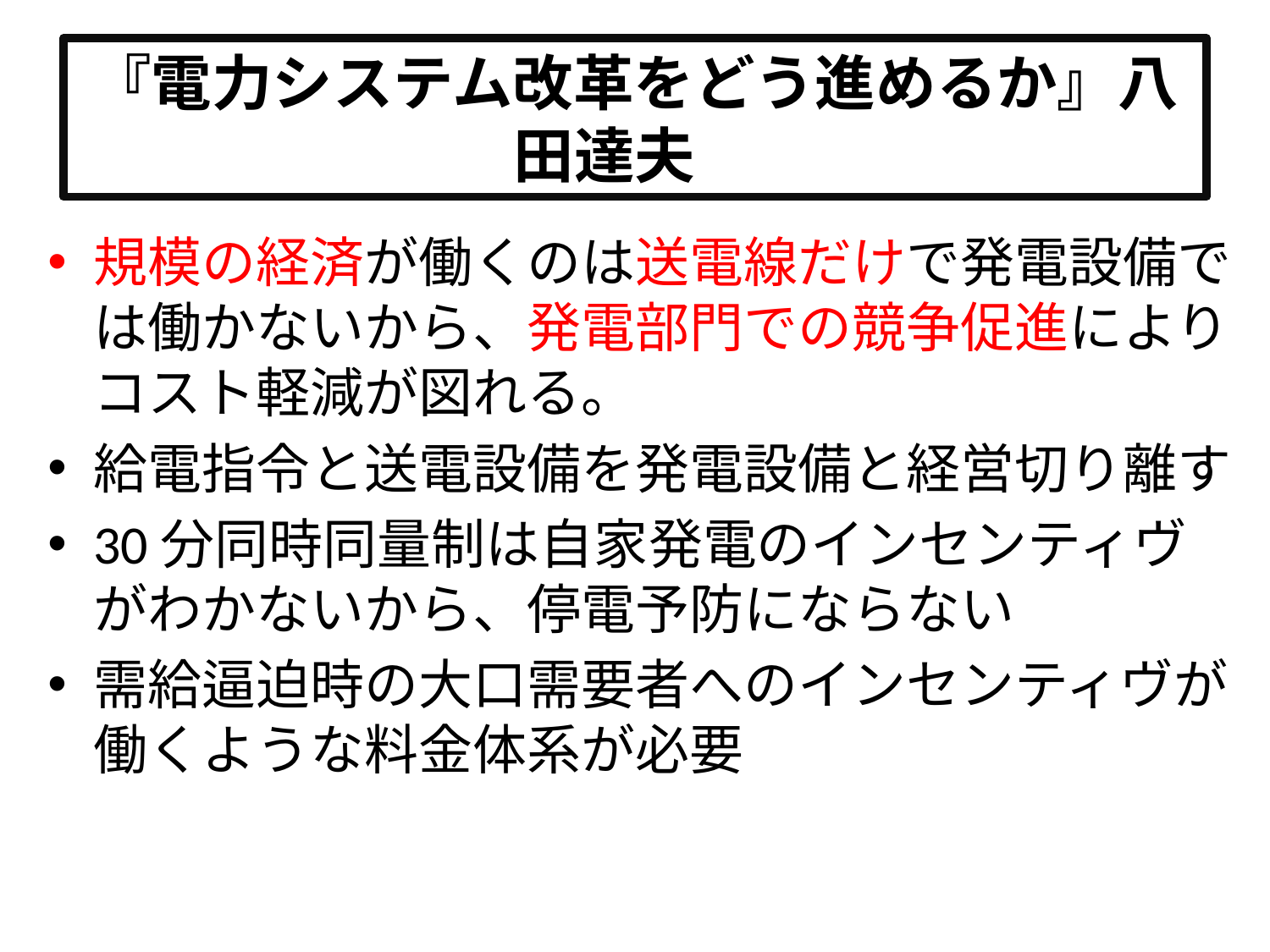

# 『電力システム改革をどう進めるか』八田達夫
規模の経済が働くのは送電線だけで発電設備では働かないから、発電部門での競争促進によりコスト軽減が図れる。
給電指令と送電設備を発電設備と経営切り離す
30分同時同量制は自家発電のインセンティヴがわかないから、停電予防にならない
需給逼迫時の大口需要者へのインセンティヴが働くような料金体系が必要